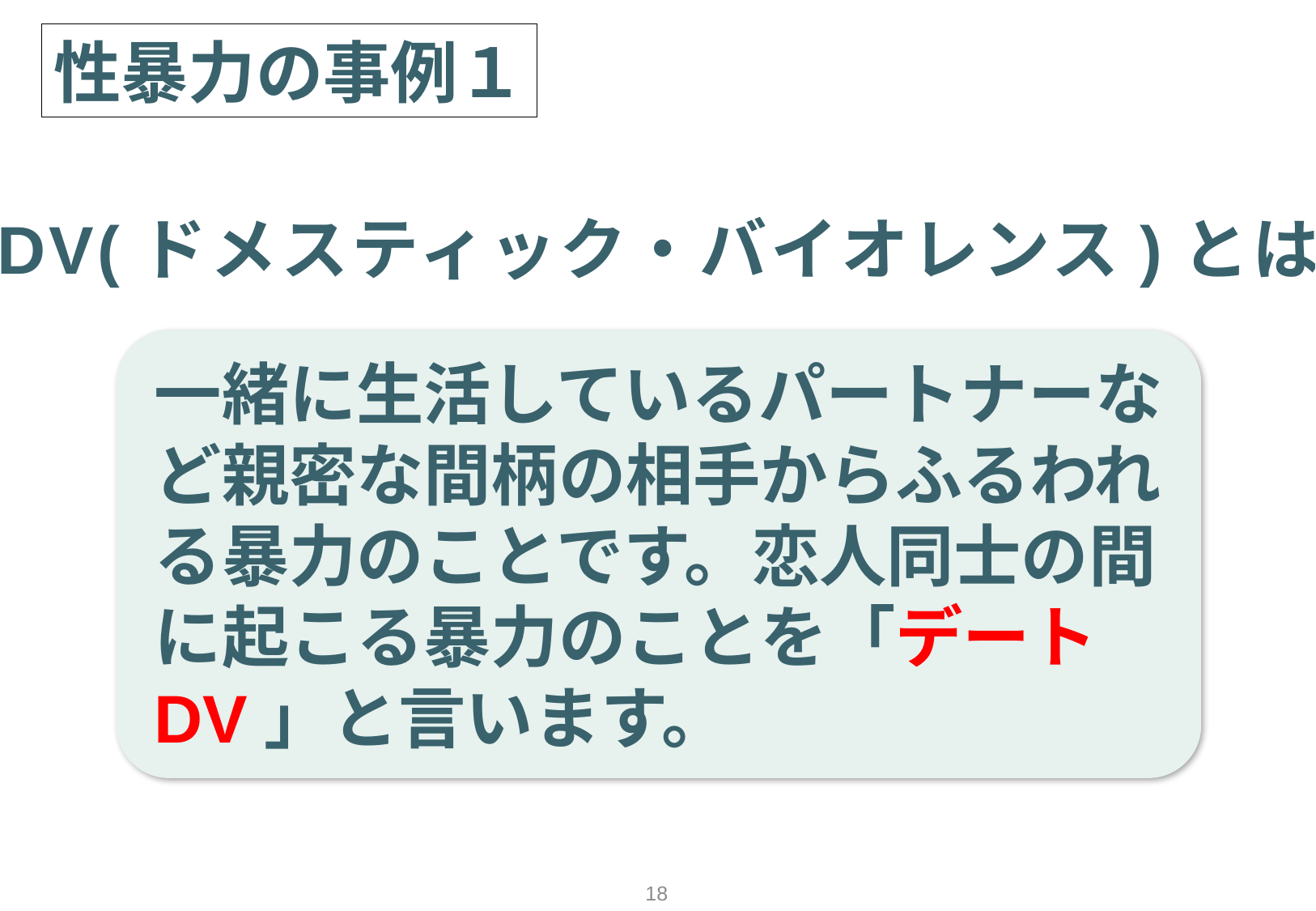

性暴力の事例１
DV(ドメスティック・バイオレンス)とは
一緒に生活しているパートナーなど親密な間柄の相手からふるわれる暴力のことです。恋人同士の間に起こる暴力のことを「デートDV」と言います。
18